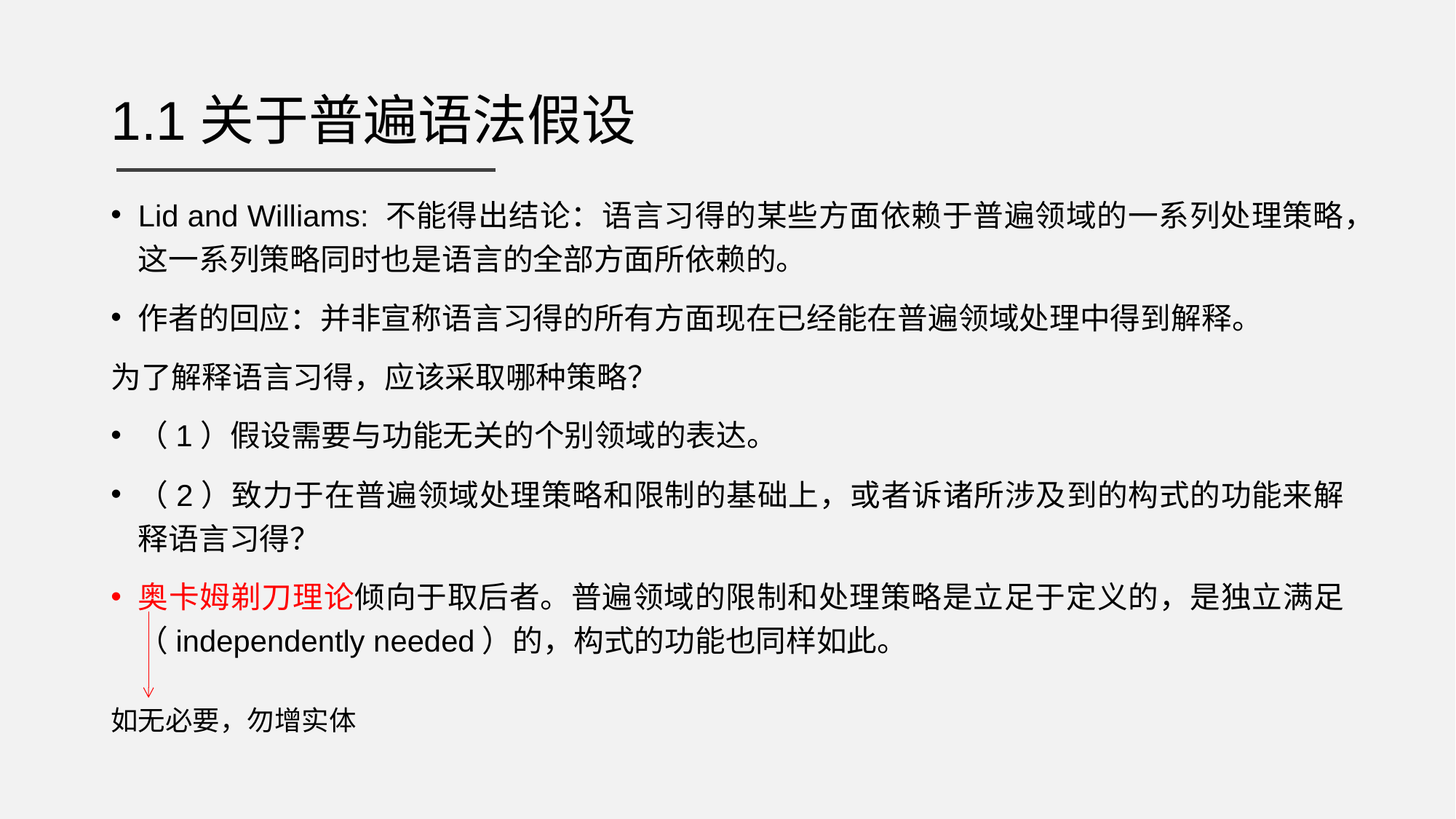

# 1.1关于普遍语法假设
Lid and Williams: 不能得出结论：语言习得的某些方面依赖于普遍领域的一系列处理策略，这一系列策略同时也是语言的全部方面所依赖的。
作者的回应：并非宣称语言习得的所有方面现在已经能在普遍领域处理中得到解释。
为了解释语言习得，应该采取哪种策略？
（1）假设需要与功能无关的个别领域的表达。
（2）致力于在普遍领域处理策略和限制的基础上，或者诉诸所涉及到的构式的功能来解释语言习得？
奥卡姆剃刀理论倾向于取后者。普遍领域的限制和处理策略是立足于定义的，是独立满足（independently needed）的，构式的功能也同样如此。
如无必要，勿增实体